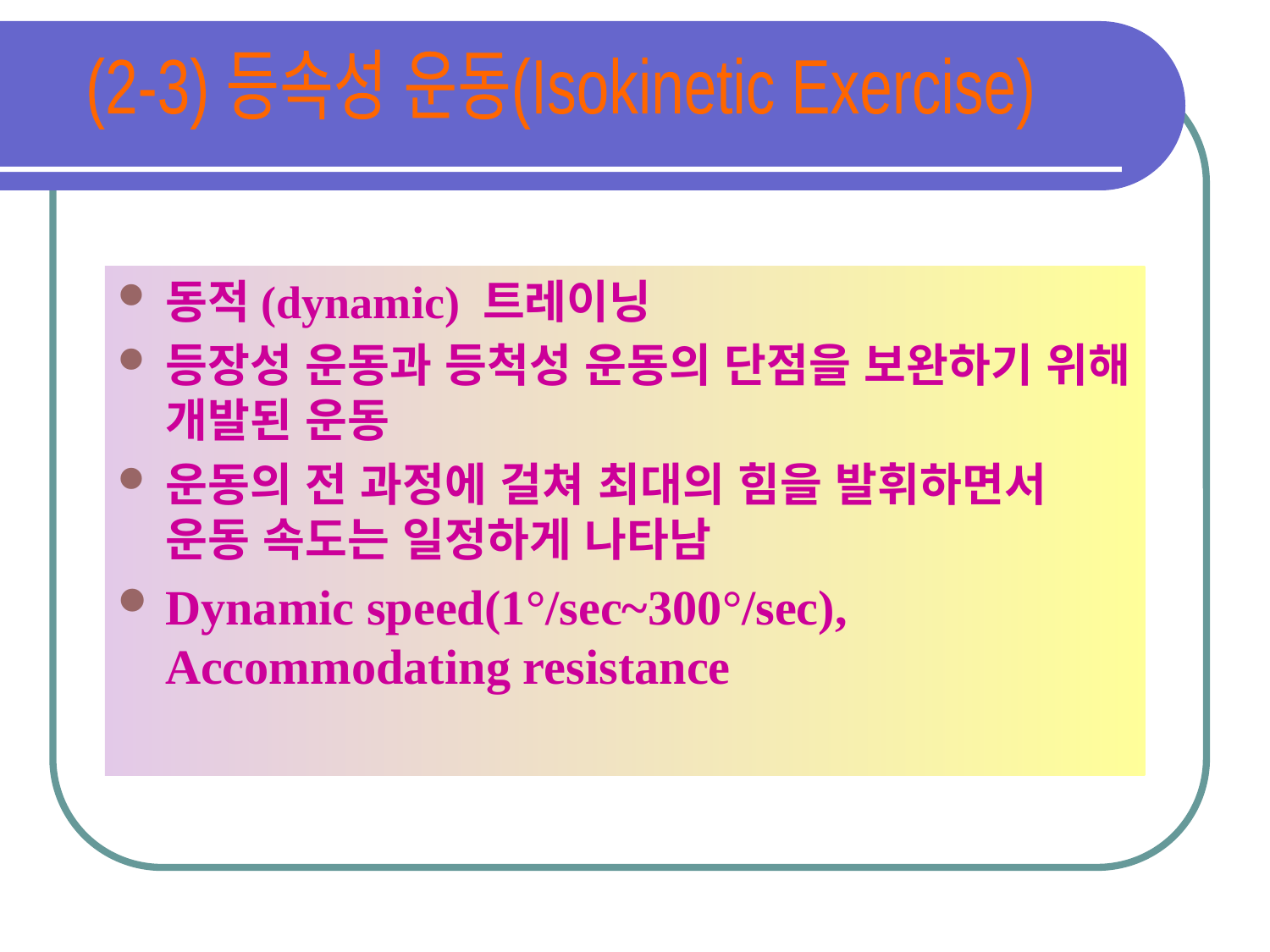

(2-3) 등속성 운동(Isokinetic Exercise)
동적(dynamic) 트레이닝
등장성 운동과 등척성 운동의 단점을 보완하기 위해 개발된 운동
운동의 전 과정에 걸쳐 최대의 힘을 발휘하면서 운동 속도는 일정하게 나타남
Dynamic speed(1°/sec~300°/sec), Accommodating resistance